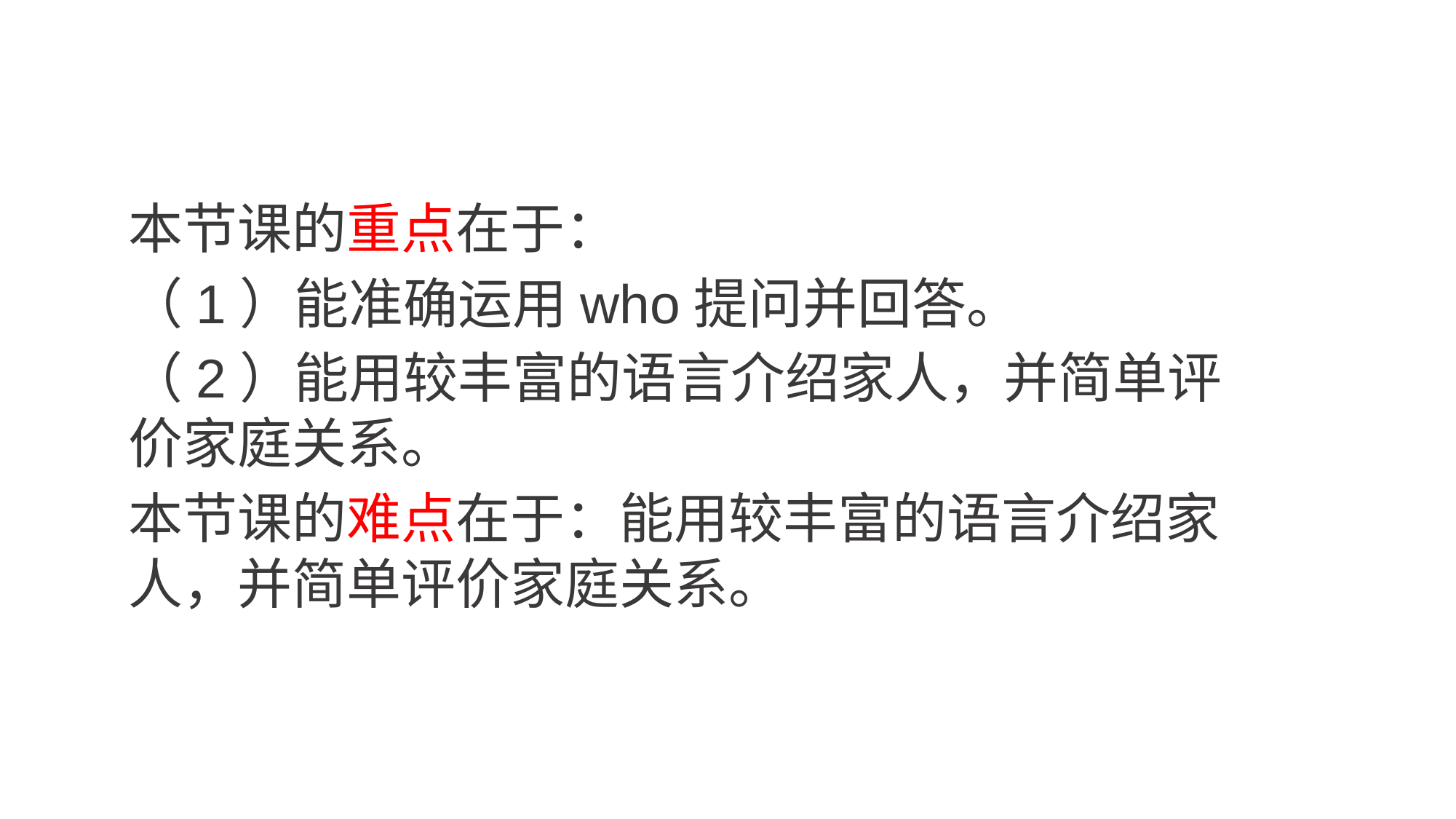

本节课的重点在于：
（1）能准确运用who提问并回答。
（2）能用较丰富的语言介绍家人，并简单评价家庭关系。
本节课的难点在于：能用较丰富的语言介绍家人，并简单评价家庭关系。